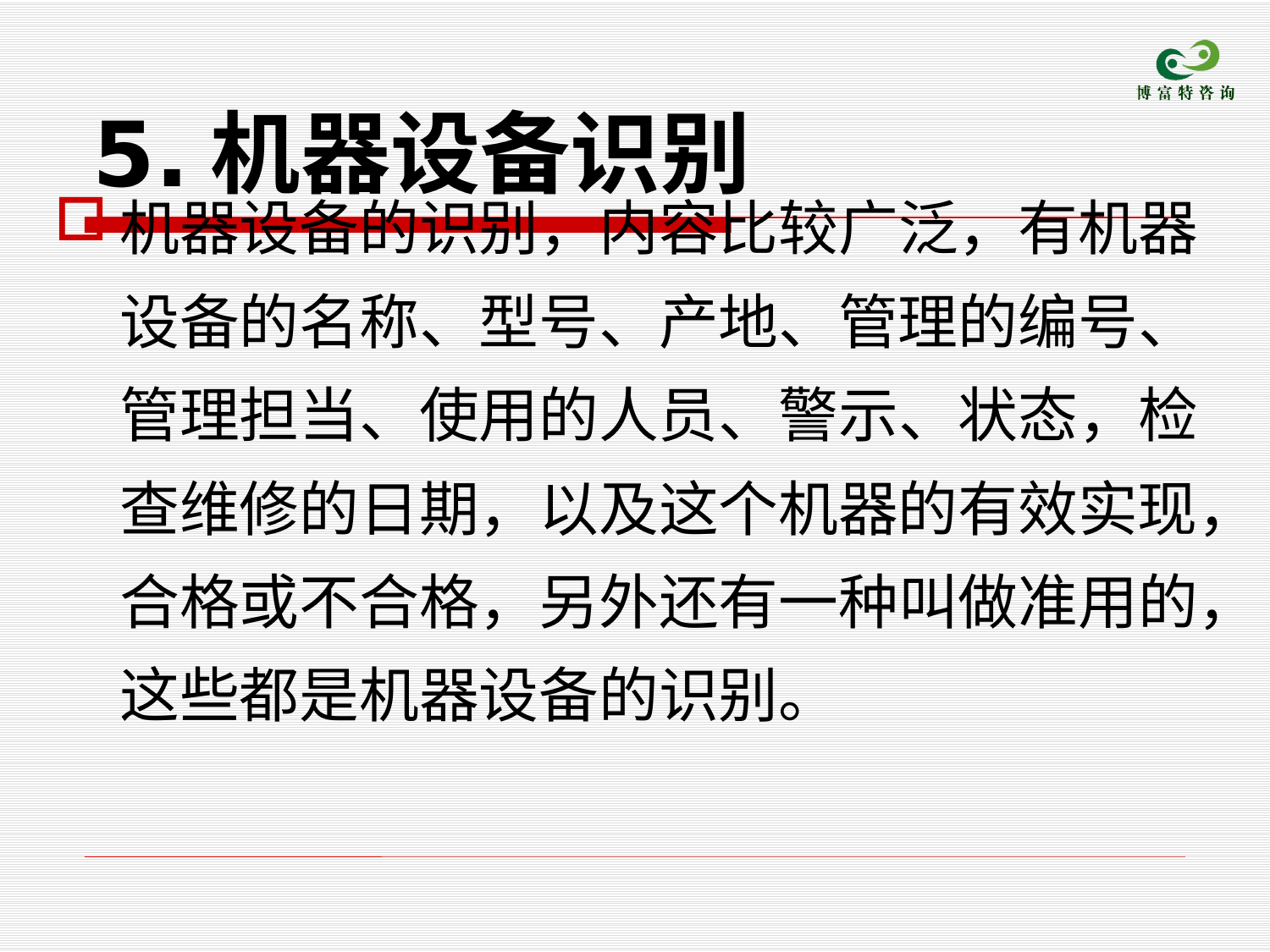

# 5.机器设备识别

机器设备的识别，内容比较广泛，有机器设备的名称、型号、产地、管理的编号、管理担当、使用的人员、警示、状态，检查维修的日期，以及这个机器的有效实现，合格或不合格，另外还有一种叫做准用的，这些都是机器设备的识别。
511